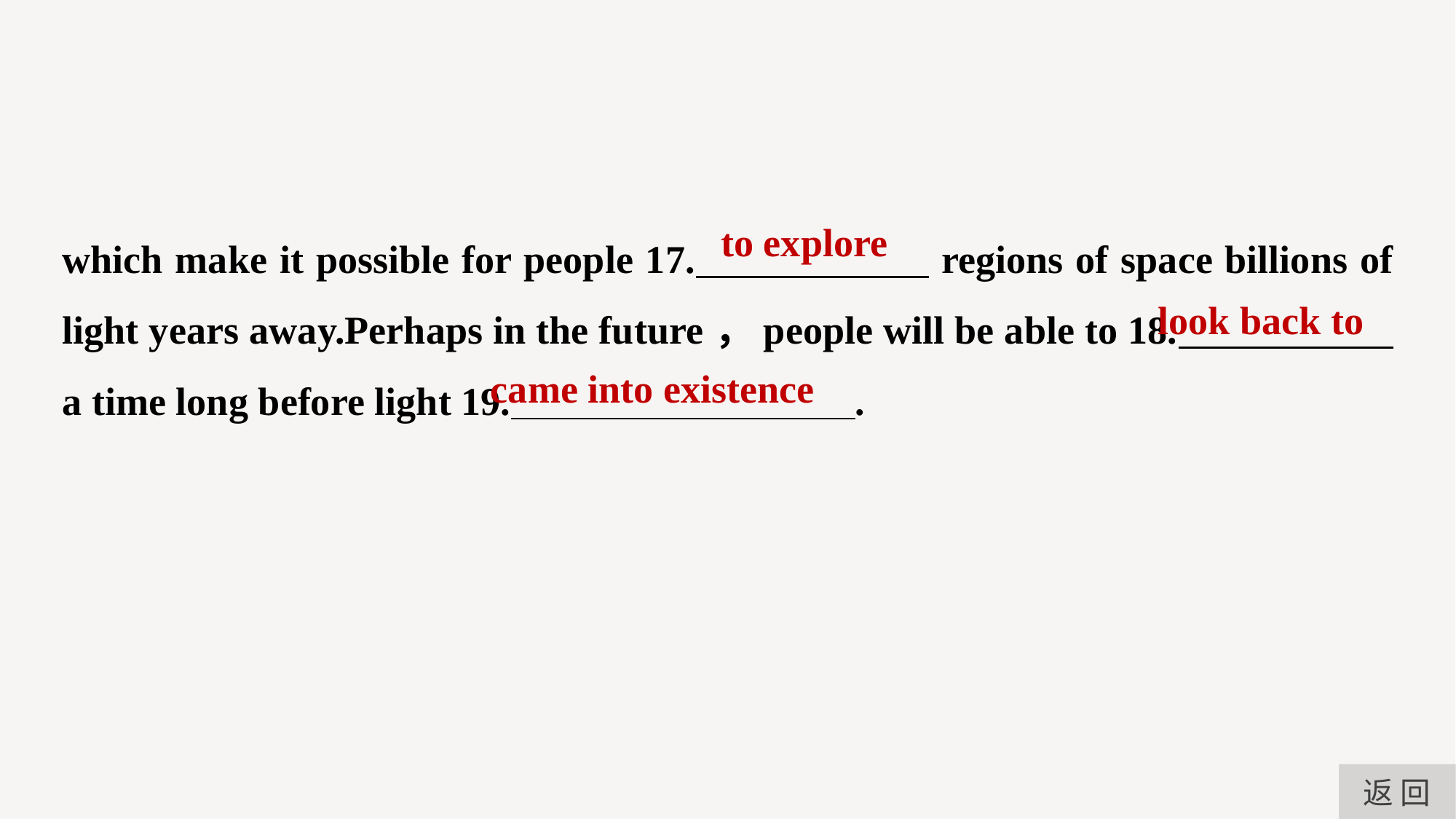

which make it possible for people 17.                    regions of space billions of light years away.Perhaps in the future，people will be able to 18.                      a time long before light 19.                                   .
to explore
look back to
came into existence
返 回